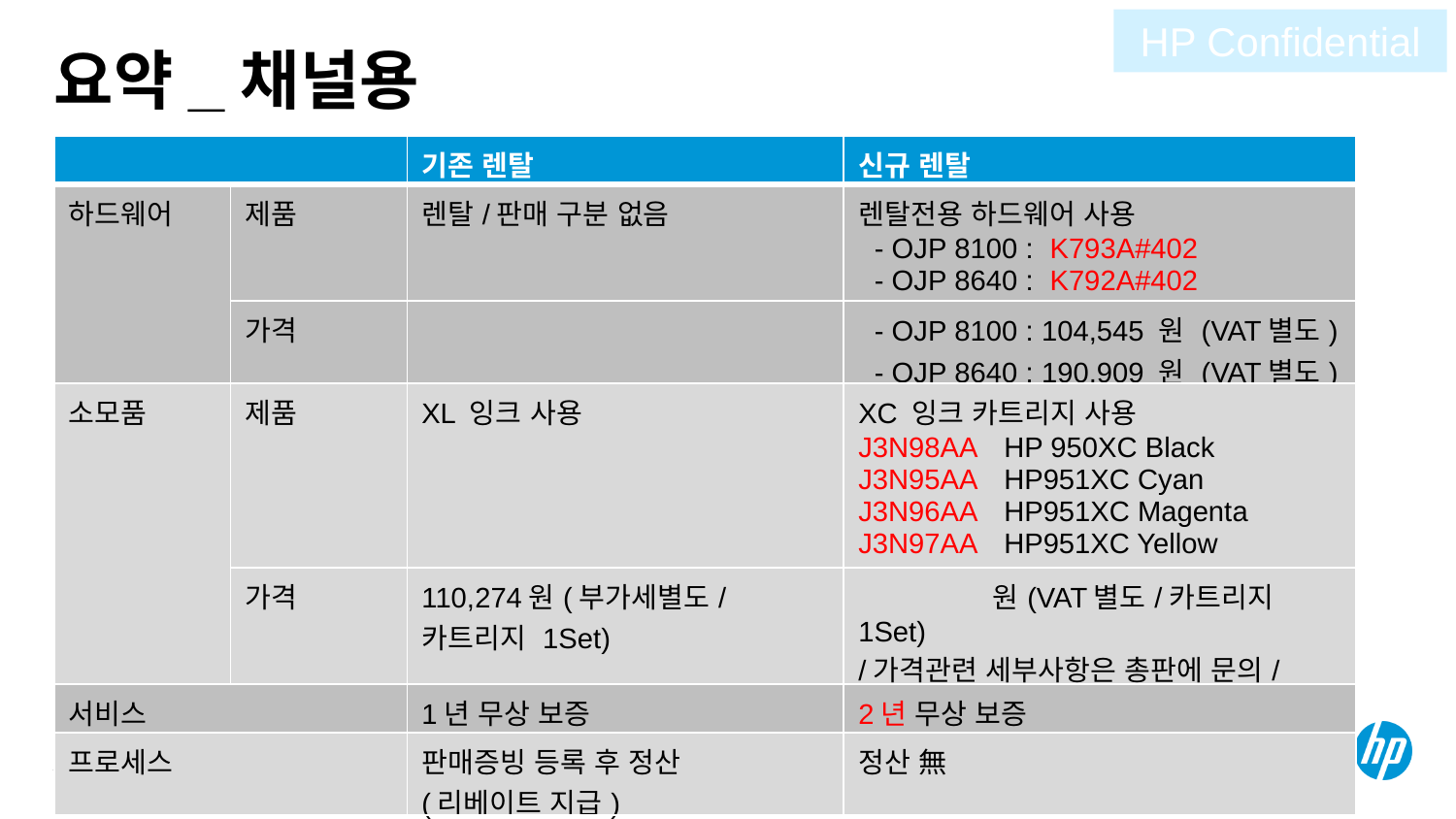

HP Confidential
# 요약_채널용
|  |  | 기존 렌탈 | 신규 렌탈 |
| --- | --- | --- | --- |
| 하드웨어 | 제품 | 렌탈/판매 구분 없음 | 렌탈전용 하드웨어 사용 - OJP 8100 : K793A#402 - OJP 8640 : K792A#402 |
|  | 가격 |  | - OJP 8100 : 104,545 원 (VAT별도) - OJP 8640 : 190,909 원 (VAT별도) |
| 소모품 | 제품 | XL 잉크 사용 | XC 잉크 카트리지 사용 J3N98AA HP 950XC Black J3N95AA HP951XC Cyan J3N96AA HP951XC Magenta J3N97AA HP951XC Yellow |
|  | 가격 | 110,274원(부가세별도/카트리지 1Set) | 원(VAT별도/카트리지 1Set) /가격관련 세부사항은 총판에 문의/ |
| 서비스 |  | 1년 무상 보증 | 2년 무상 보증 |
| 프로세스 |  | 판매증빙 등록 후 정산 (리베이트 지급) | 정산 無 |